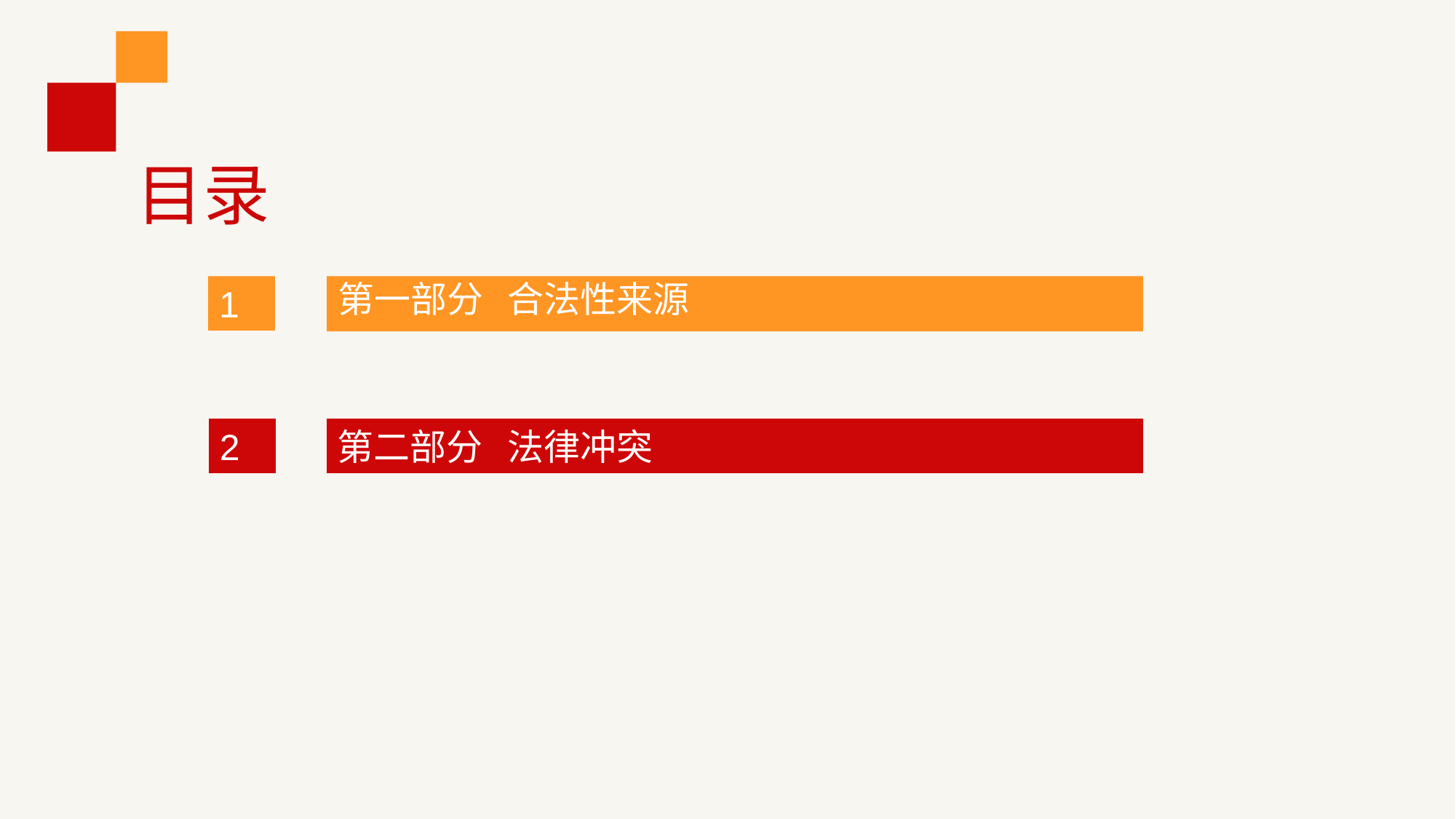

# 目录
1
第一部分   合法性来源
2
第二部分   法律冲突